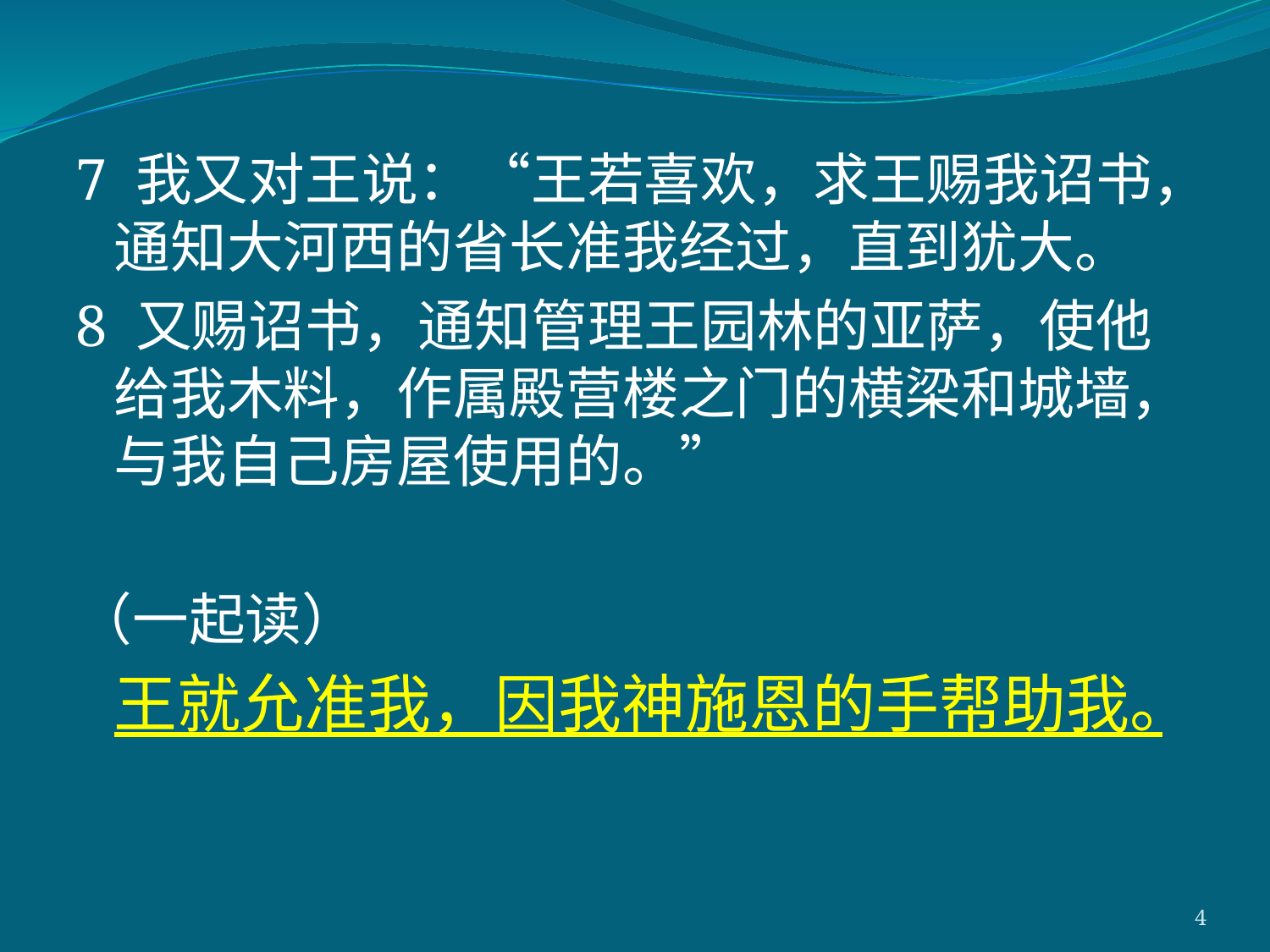

7 我又对王说：“王若喜欢，求王赐我诏书，通知大河西的省长准我经过，直到犹大。
8 又赐诏书，通知管理王园林的亚萨，使他给我木料，作属殿营楼之门的横梁和城墙，与我自己房屋使用的。”

（一起读）
	王就允准我，因我神施恩的手帮助我。

4